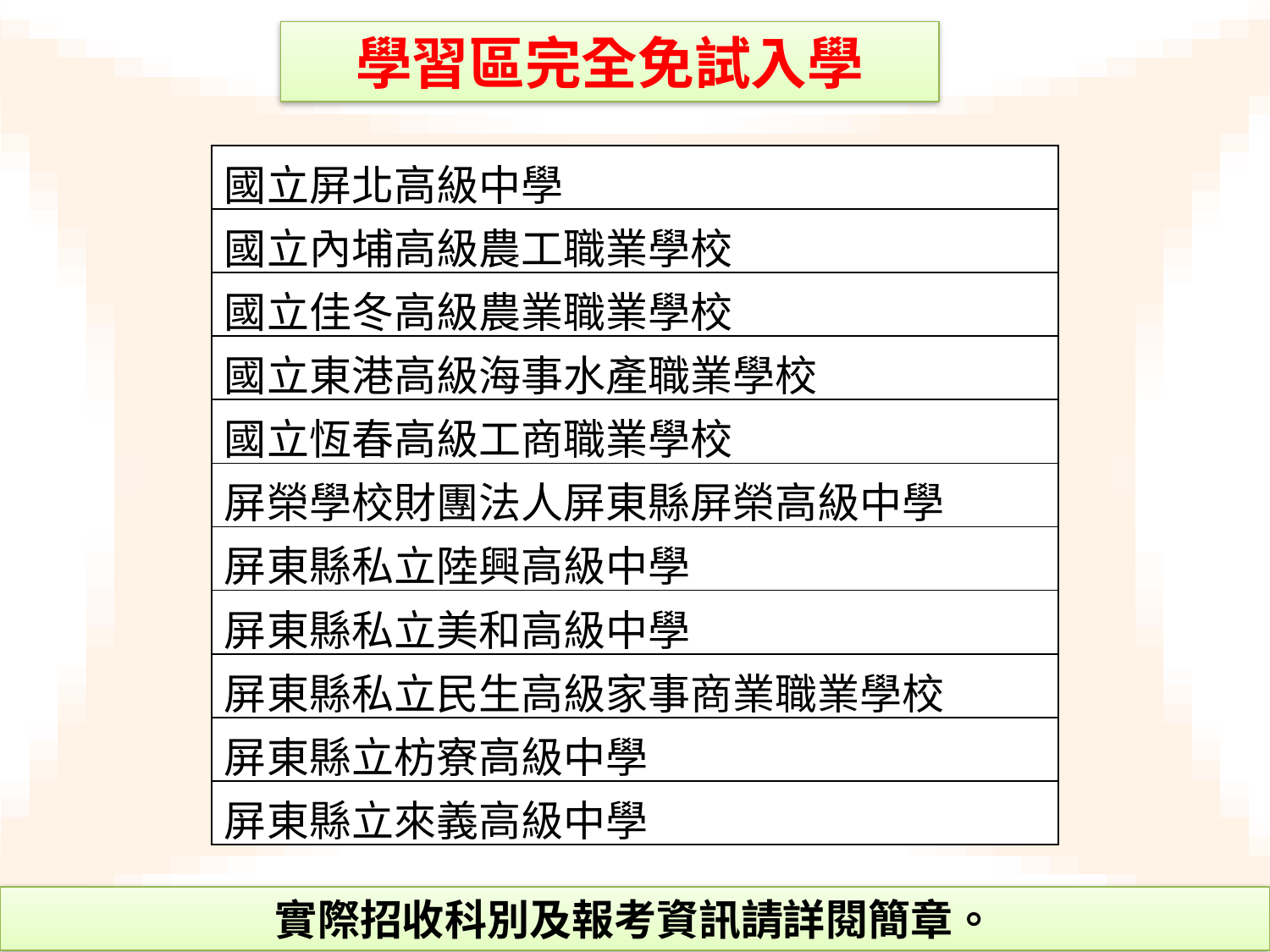

學習區完全免試入學
| 國立屏北高級中學 |
| --- |
| 國立內埔高級農工職業學校 |
| 國立佳冬高級農業職業學校 |
| 國立東港高級海事水產職業學校 |
| 國立恆春高級工商職業學校 |
| 屏榮學校財團法人屏東縣屏榮高級中學 |
| 屏東縣私立陸興高級中學 |
| 屏東縣私立美和高級中學 |
| 屏東縣私立民生高級家事商業職業學校 |
| 屏東縣立枋寮高級中學 |
| 屏東縣立來義高級中學 |
實際招收科別及報考資訊請詳閱簡章。